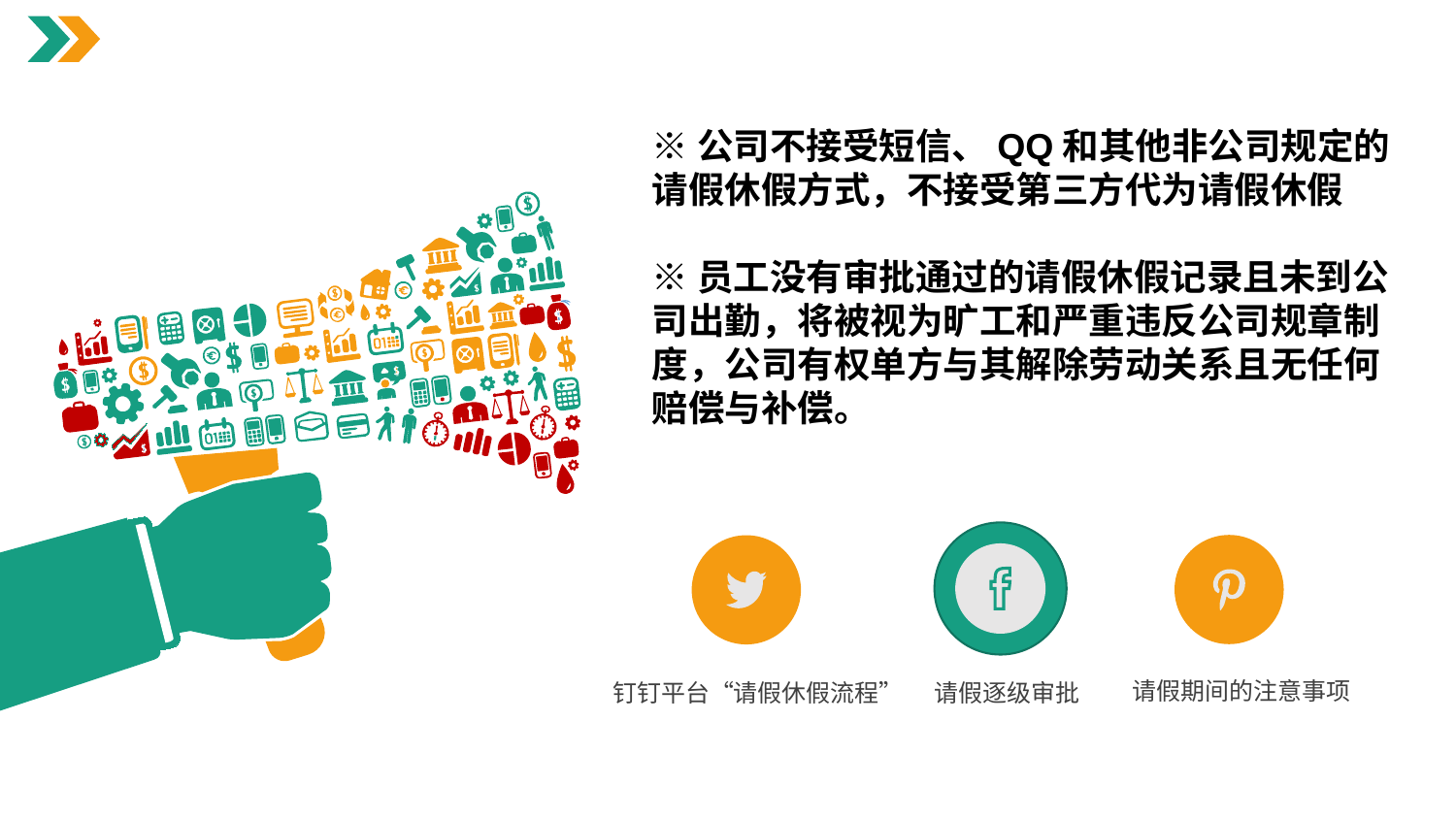

※公司不接受短信、QQ和其他非公司规定的请假休假方式，不接受第三方代为请假休假

※员工没有审批通过的请假休假记录且未到公司出勤，将被视为旷工和严重违反公司规章制度，公司有权单方与其解除劳动关系且无任何赔偿与补偿。

请假期间的注意事项
请假逐级审批
钉钉平台“请假休假流程”